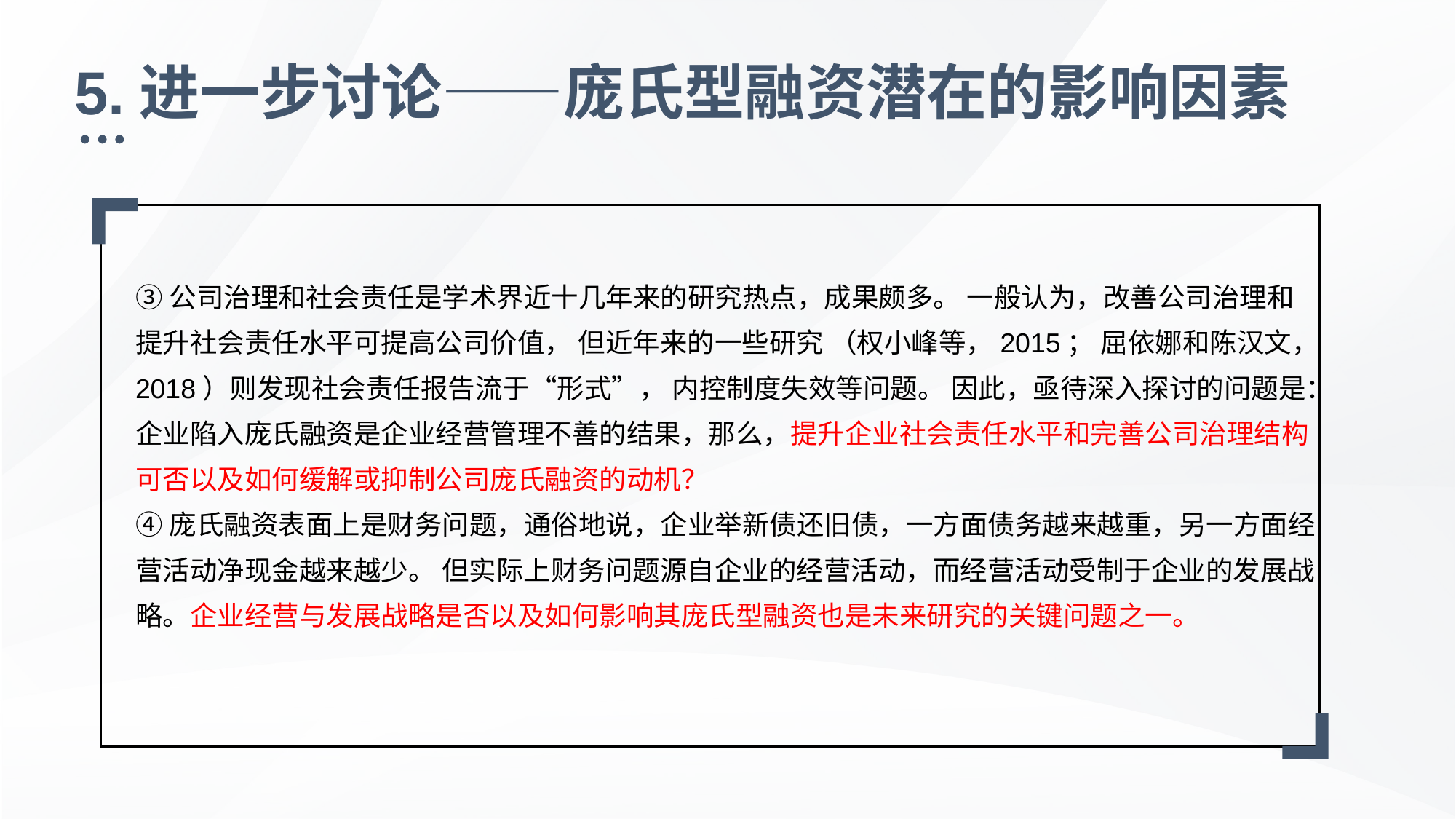

5.进一步讨论——庞氏型融资潜在的影响因素

③公司治理和社会责任是学术界近十几年来的研究热点，成果颇多。 一般认为，改善公司治理和提升社会责任水平可提高公司价值， 但近年来的一些研究 （权小峰等，2015； 屈依娜和陈汉文，2018）则发现社会责任报告流于“形式”， 内控制度失效等问题。 因此，亟待深入探讨的问题是：企业陷入庞氏融资是企业经营管理不善的结果，那么，提升企业社会责任水平和完善公司治理结构可否以及如何缓解或抑制公司庞氏融资的动机？
④庞氏融资表面上是财务问题，通俗地说，企业举新债还旧债，一方面债务越来越重，另一方面经营活动净现金越来越少。 但实际上财务问题源自企业的经营活动，而经营活动受制于企业的发展战略。企业经营与发展战略是否以及如何影响其庞氏型融资也是未来研究的关键问题之一。